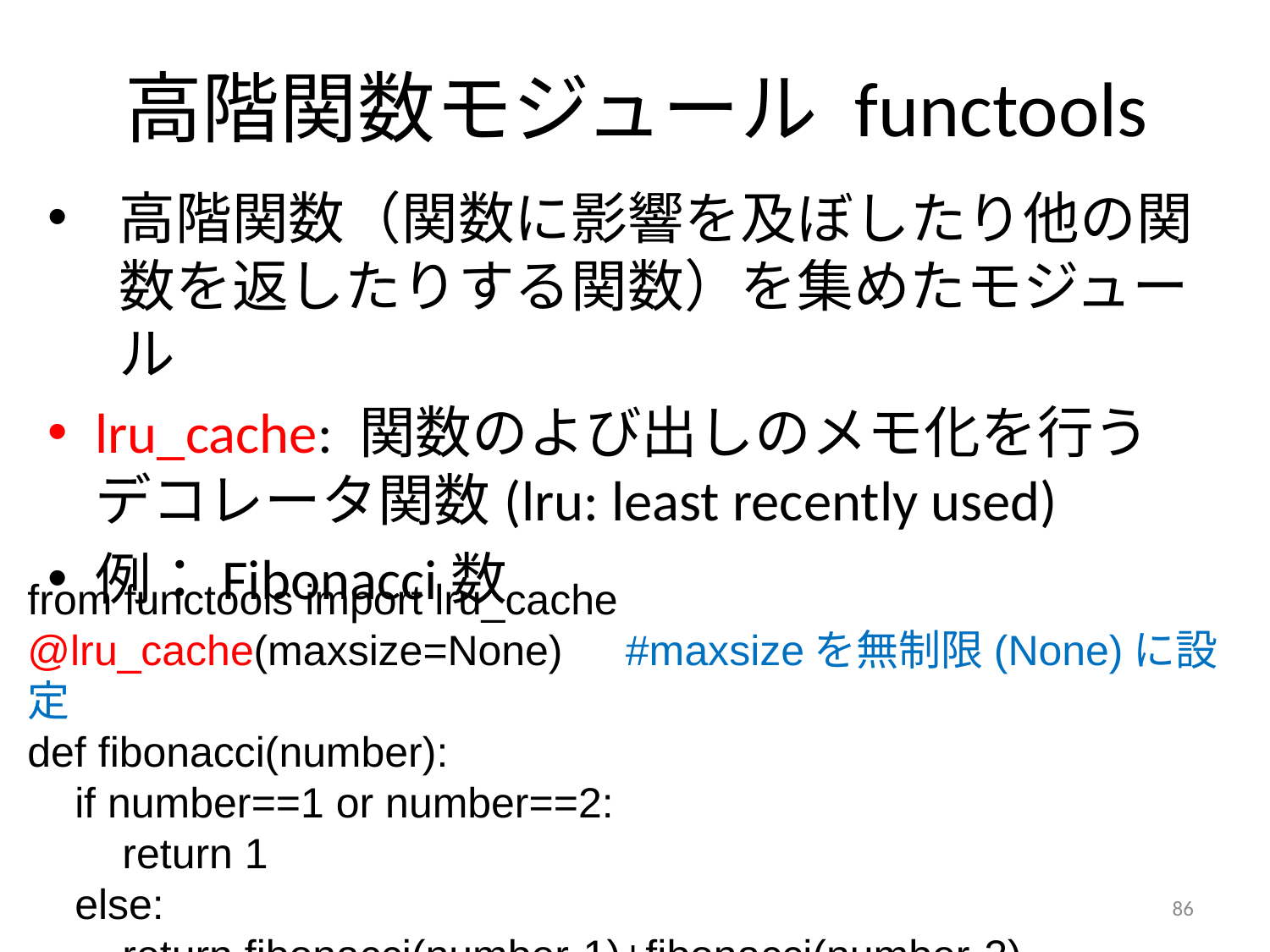

# 高階関数モジュール functools
高階関数（関数に影響を及ぼしたり他の関数を返したりする関数）を集めたモジュール
lru_cache: 関数のよび出しのメモ化を行うデコレータ関数(lru: least recently used)
例：Fibonacci数
from functools import lru_cache
@lru_cache(maxsize=None)　#maxsizeを無制限(None)に設定
def fibonacci(number):
    if number==1 or number==2:
        return 1
    else:
        return fibonacci(number-1)+fibonacci(number-2)
86